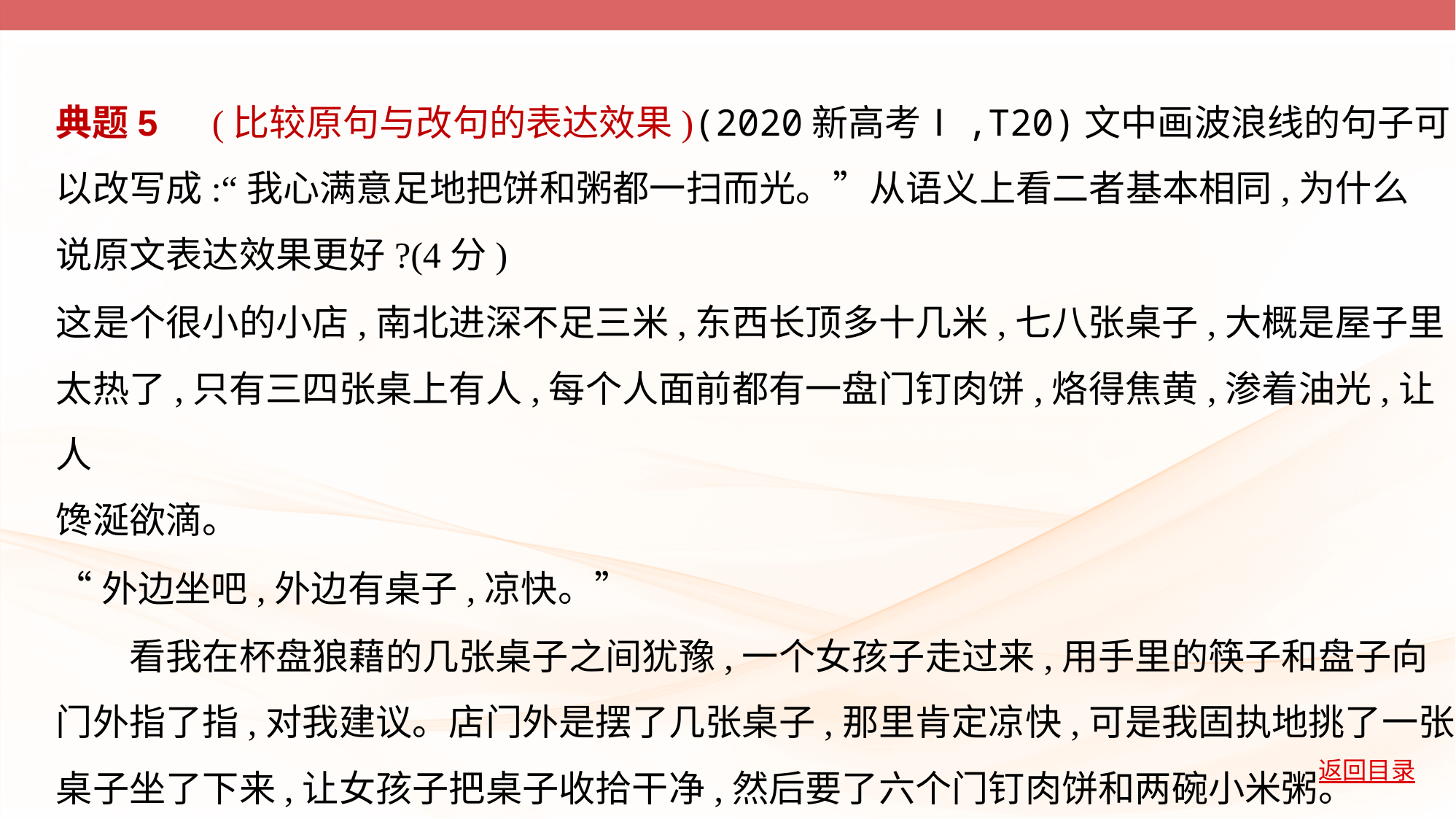

典题5　(比较原句与改句的表达效果)(2020新高考Ⅰ,T20)文中画波浪线的句子可
以改写成:“我心满意足地把饼和粥都一扫而光。”从语义上看二者基本相同,为什么
说原文表达效果更好?(4分)
这是个很小的小店,南北进深不足三米,东西长顶多十几米,七八张桌子,大概是屋子里
太热了,只有三四张桌上有人,每个人面前都有一盘门钉肉饼,烙得焦黄,渗着油光,让人
馋涎欲滴。
“外边坐吧,外边有桌子,凉快。”
　　看我在杯盘狼藉的几张桌子之间犹豫,一个女孩子走过来,用手里的筷子和盘子向
门外指了指,对我建议。店门外是摆了几张桌子,那里肯定凉快,可是我固执地挑了一张
桌子坐了下来,让女孩子把桌子收拾干净,然后要了六个门钉肉饼和两碗小米粥。